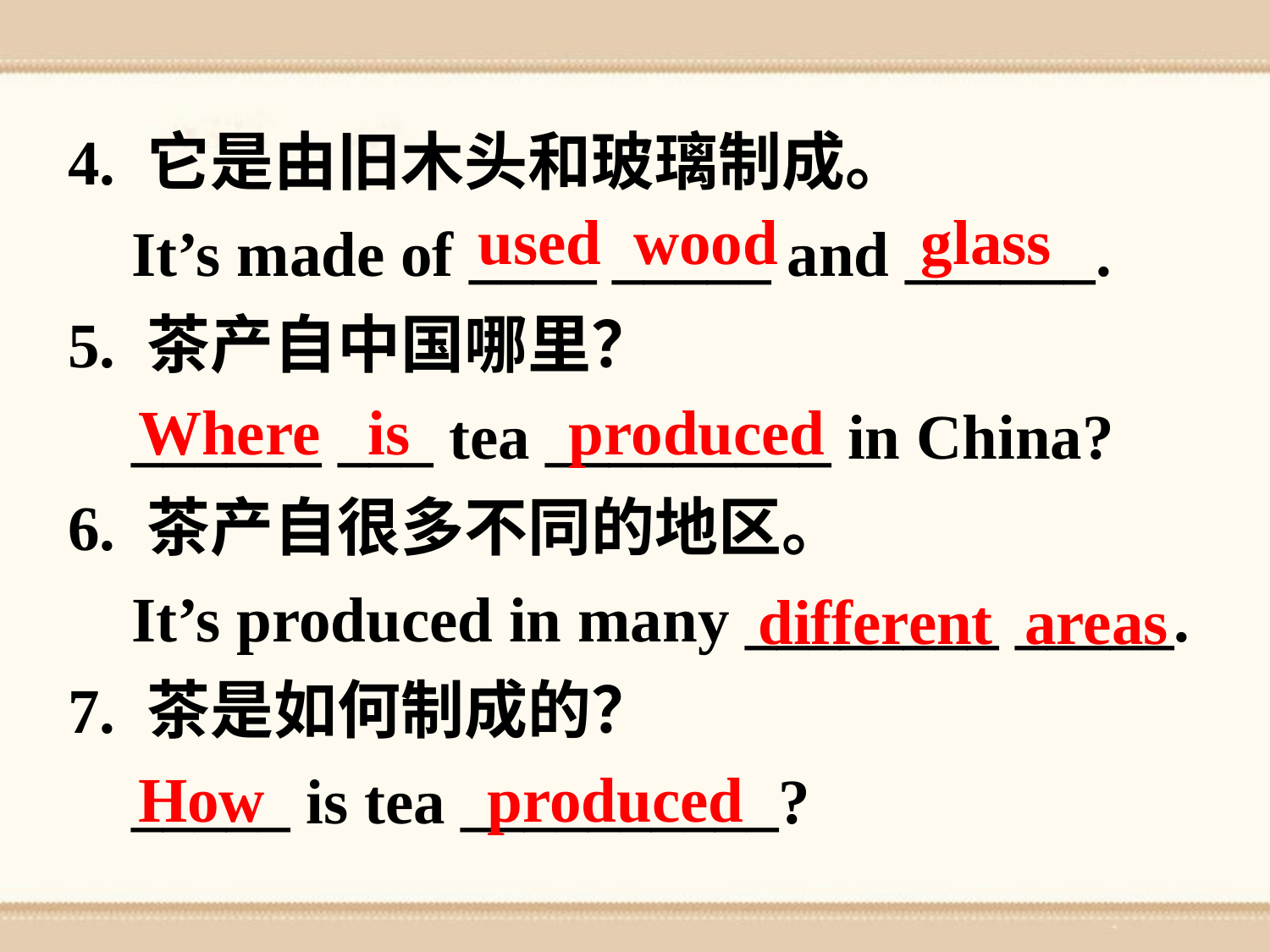

4. 它是由旧木头和玻璃制成。
    It’s made of ____ _____ and ______.
5. 茶产自中国哪里？
    ______ ___ tea _________ in China?
6. 茶产自很多不同的地区。
    It’s produced in many ________ _____.
7. 茶是如何制成的？
    _____ is tea __________?
used  wood         glass
Where   is          produced
different  areas
How              produced